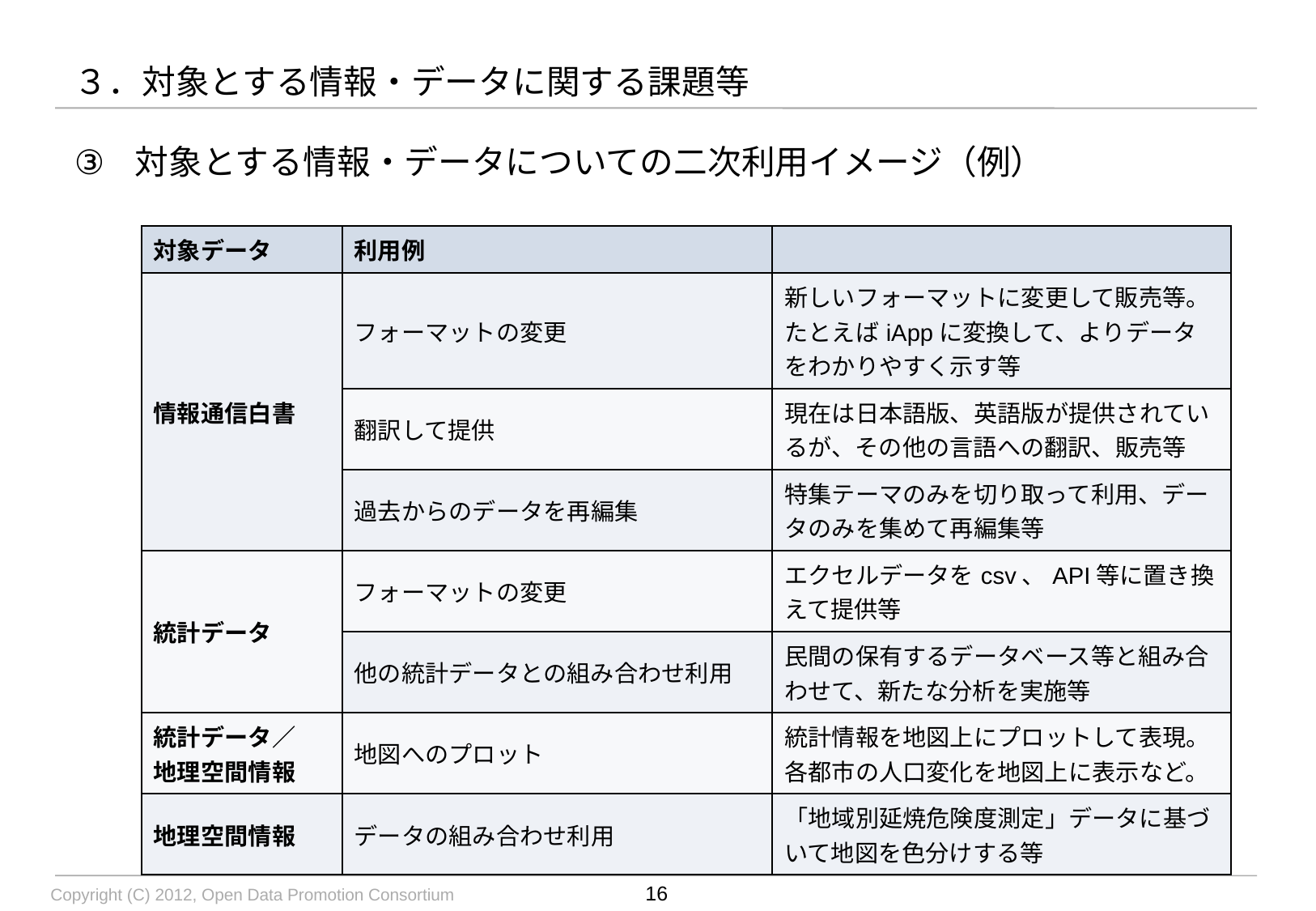

# ３．対象とする情報・データに関する課題等

対象とする情報・データについての二次利用イメージ（例）
| 対象データ | 利用例 |  |
| --- | --- | --- |
| 情報通信白書 | フォーマットの変更 | 新しいフォーマットに変更して販売等。 たとえばiAppに変換して、よりデータをわかりやすく示す等 |
|  | 翻訳して提供 | 現在は日本語版、英語版が提供されているが、その他の言語への翻訳、販売等 |
|  | 過去からのデータを再編集 | 特集テーマのみを切り取って利用、データのみを集めて再編集等 |
| 統計データ | フォーマットの変更 | エクセルデータをcsv、API等に置き換えて提供等 |
|  | 他の統計データとの組み合わせ利用 | 民間の保有するデータベース等と組み合わせて、新たな分析を実施等 |
| 統計データ／ 地理空間情報 | 地図へのプロット | 統計情報を地図上にプロットして表現。各都市の人口変化を地図上に表示など。 |
| 地理空間情報 | データの組み合わせ利用 | 「地域別延焼危険度測定」データに基づいて地図を色分けする等 |
16
Copyright (C) 2012, Open Data Promotion Consortium